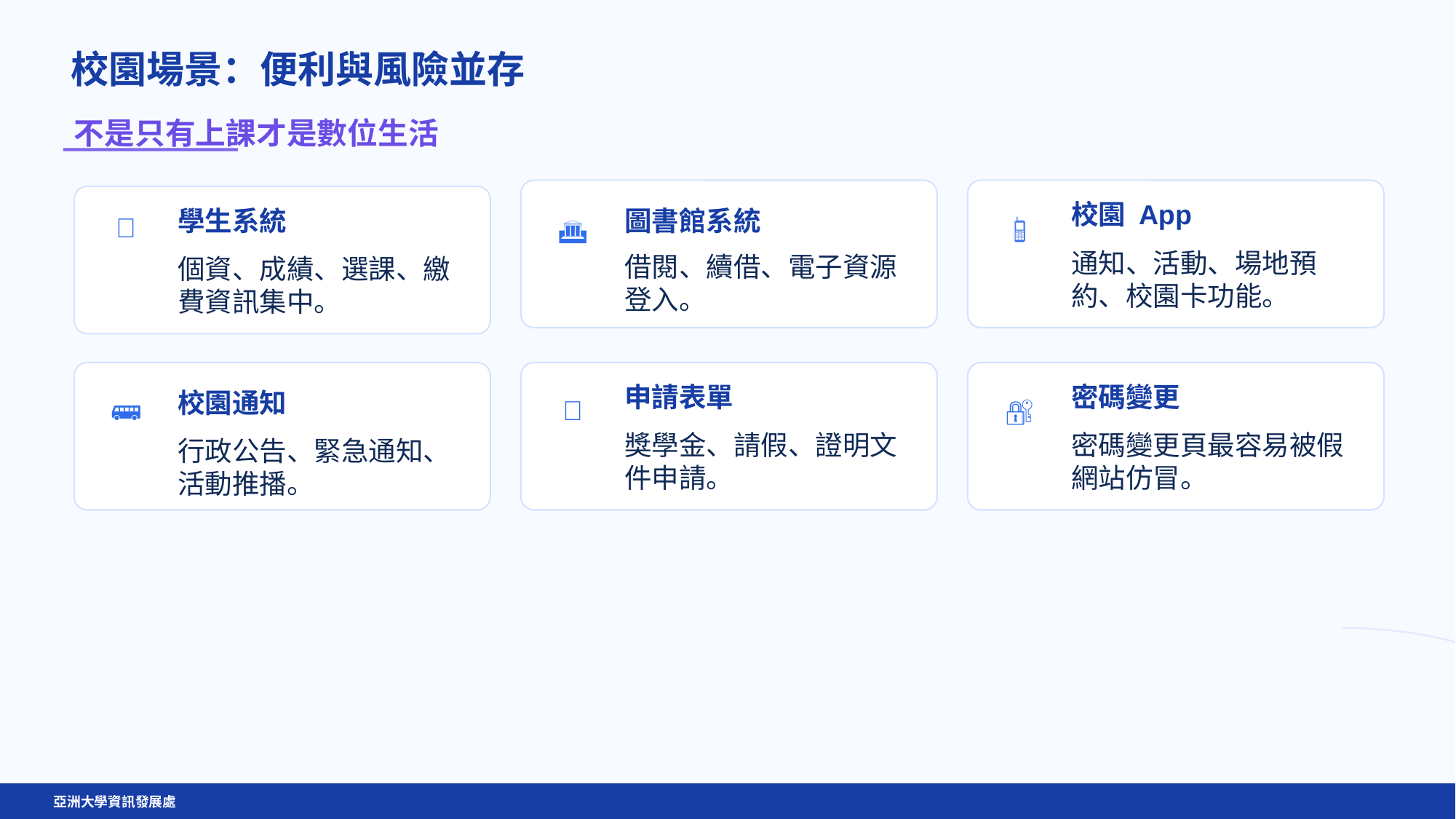

校園場景：便利與風險並存
不是只有上課才是數位生活

校園 App
🪪
🏛️
📱
學生系統
圖書館系統
通知、活動、場地預約、校園卡功能。
借閱、續借、電子資源登入。
個資、成績、選課、繳費資訊集中。

申請表單
密碼變更
🚌
🧾
🔐
校園通知
獎學金、請假、證明文件申請。
密碼變更頁最容易被假網站仿冒。
行政公告、緊急通知、活動推播。

亞洲大學資訊發展處